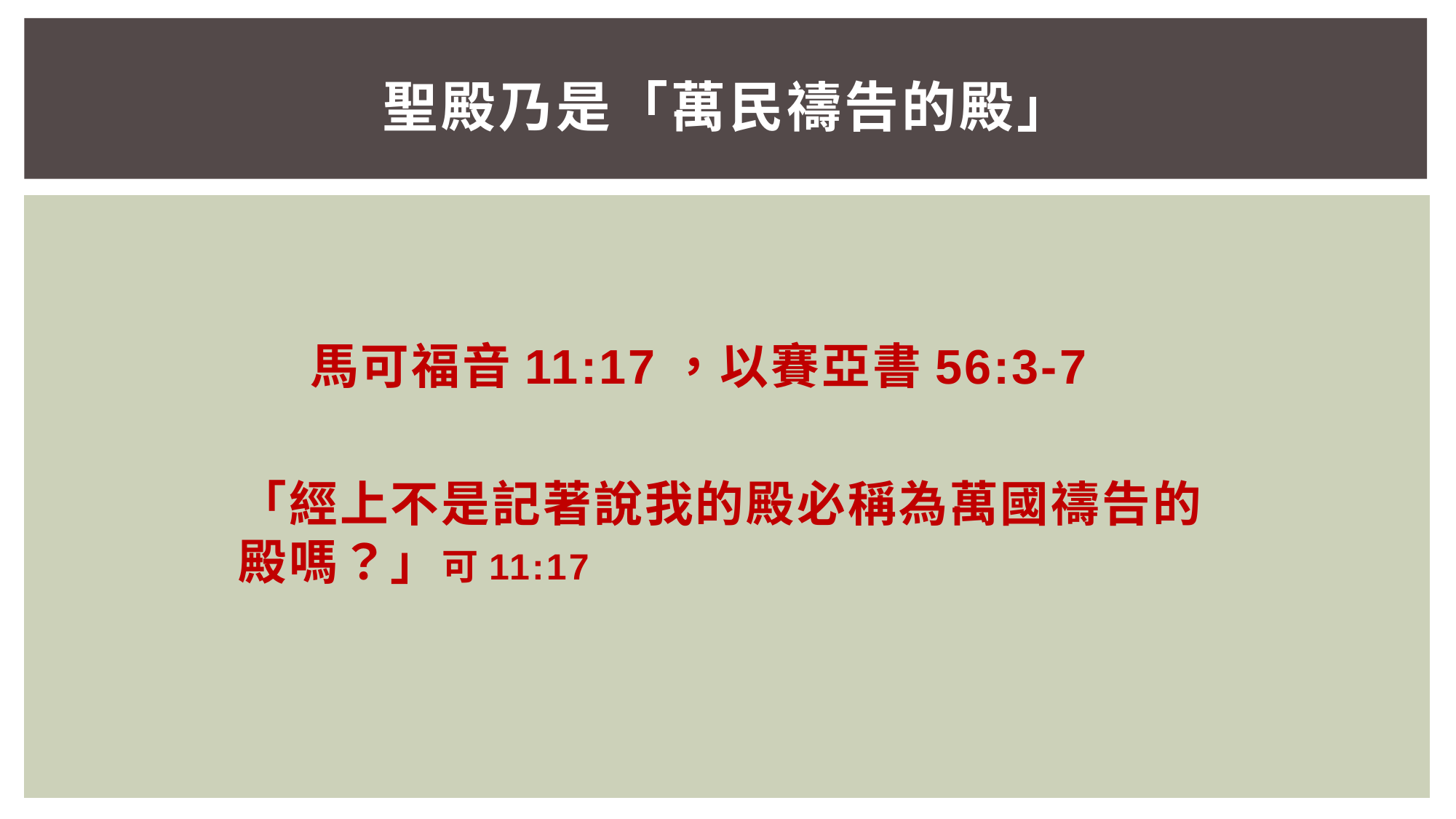

# 聖殿乃是「萬民禱告的殿」
    馬可福音11:17，以賽亞書56:3-7

「經上不是記著說我的殿必稱為萬國禱告的殿嗎？」可11:17